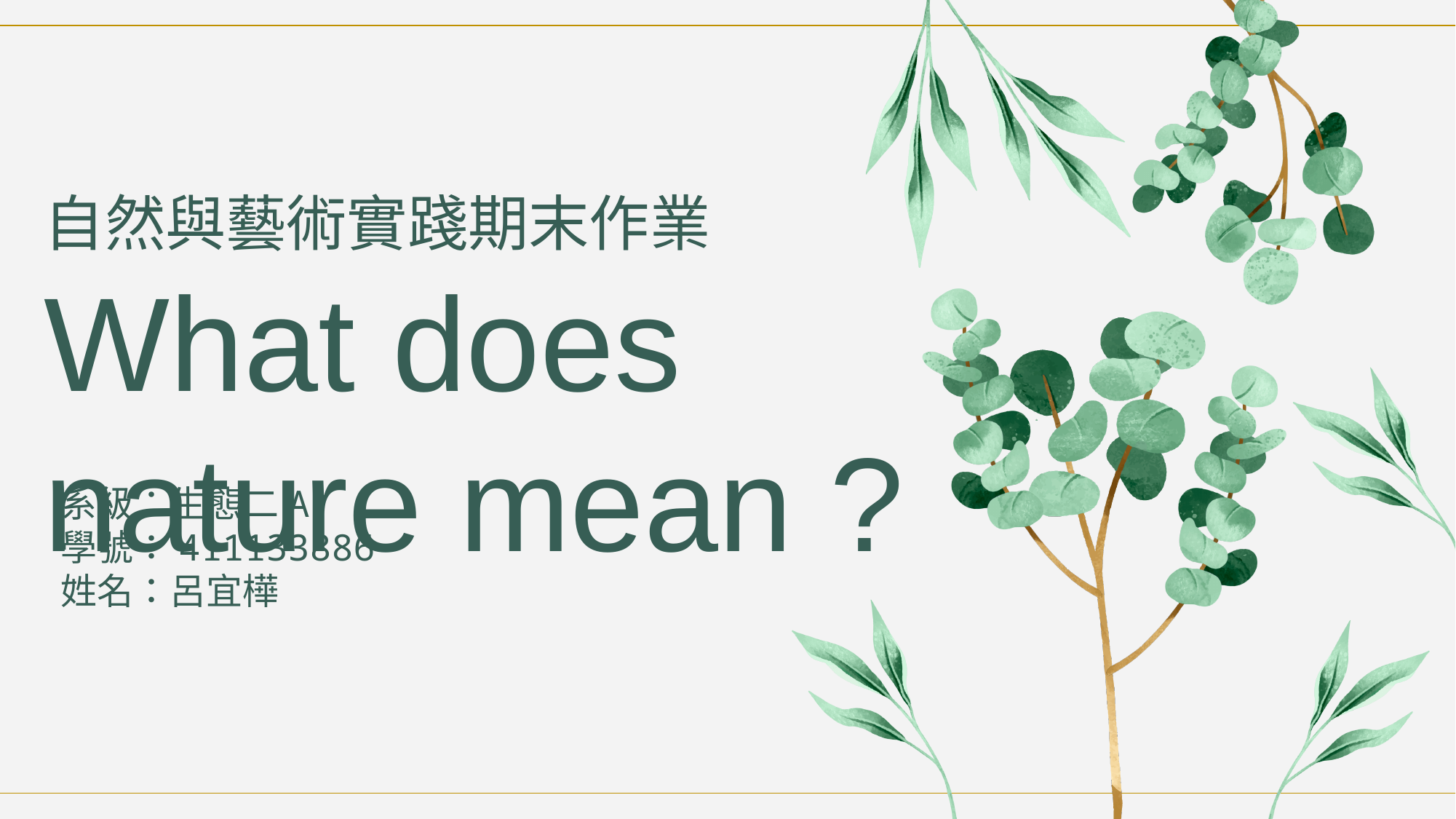

# 自然與藝術實踐期末作業 What does nature mean ?
系級：生態二A
學號：411133886
姓名：呂宜樺